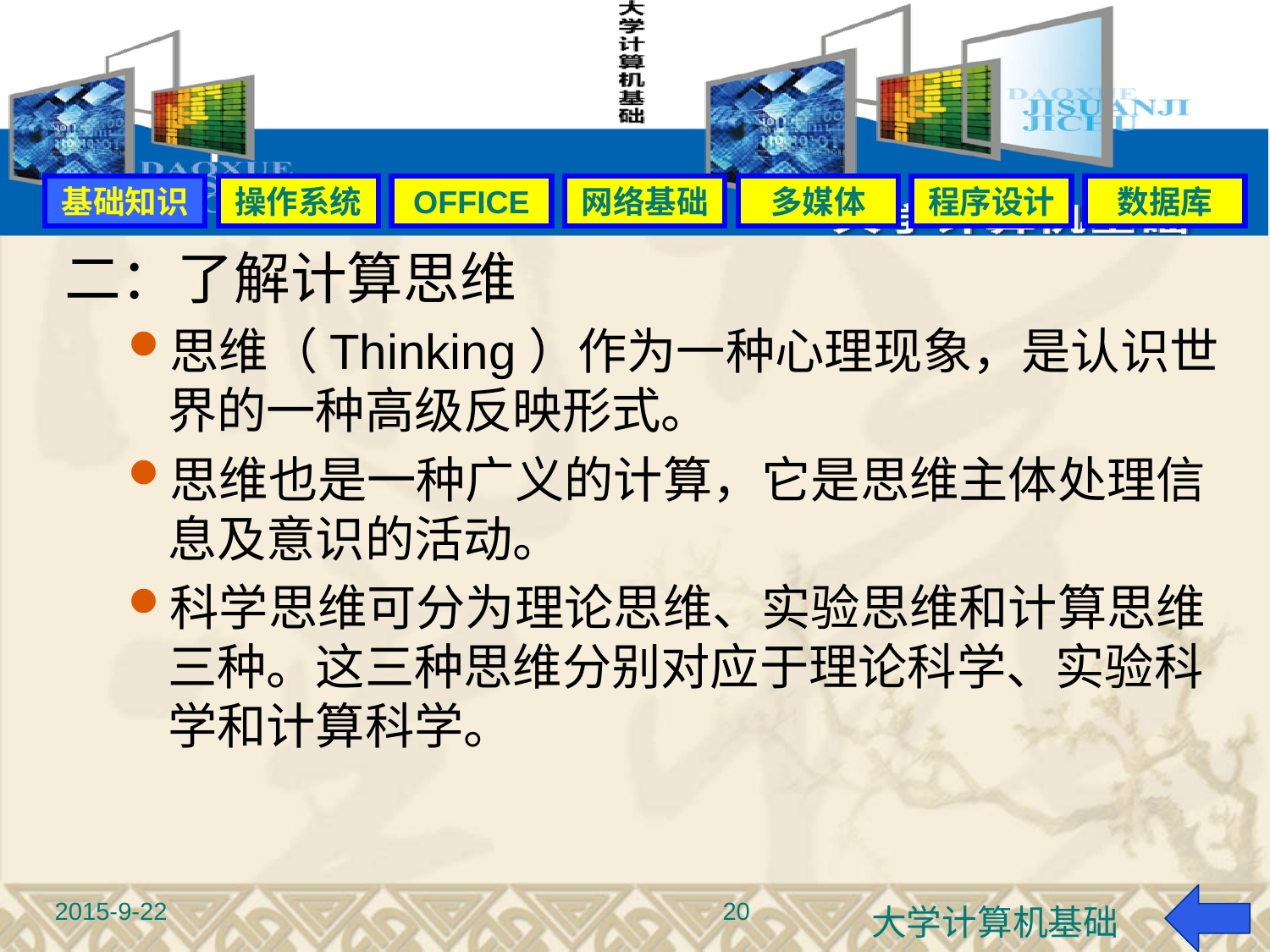

#
基础知识
操作系统
OFFICE
网络基础
多媒体
程序设计
数据库
二：了解计算思维
思维（Thinking）作为一种心理现象，是认识世界的一种高级反映形式。
思维也是一种广义的计算，它是思维主体处理信息及意识的活动。
科学思维可分为理论思维、实验思维和计算思维三种。这三种思维分别对应于理论科学、实验科学和计算科学。

20
2015-9-22